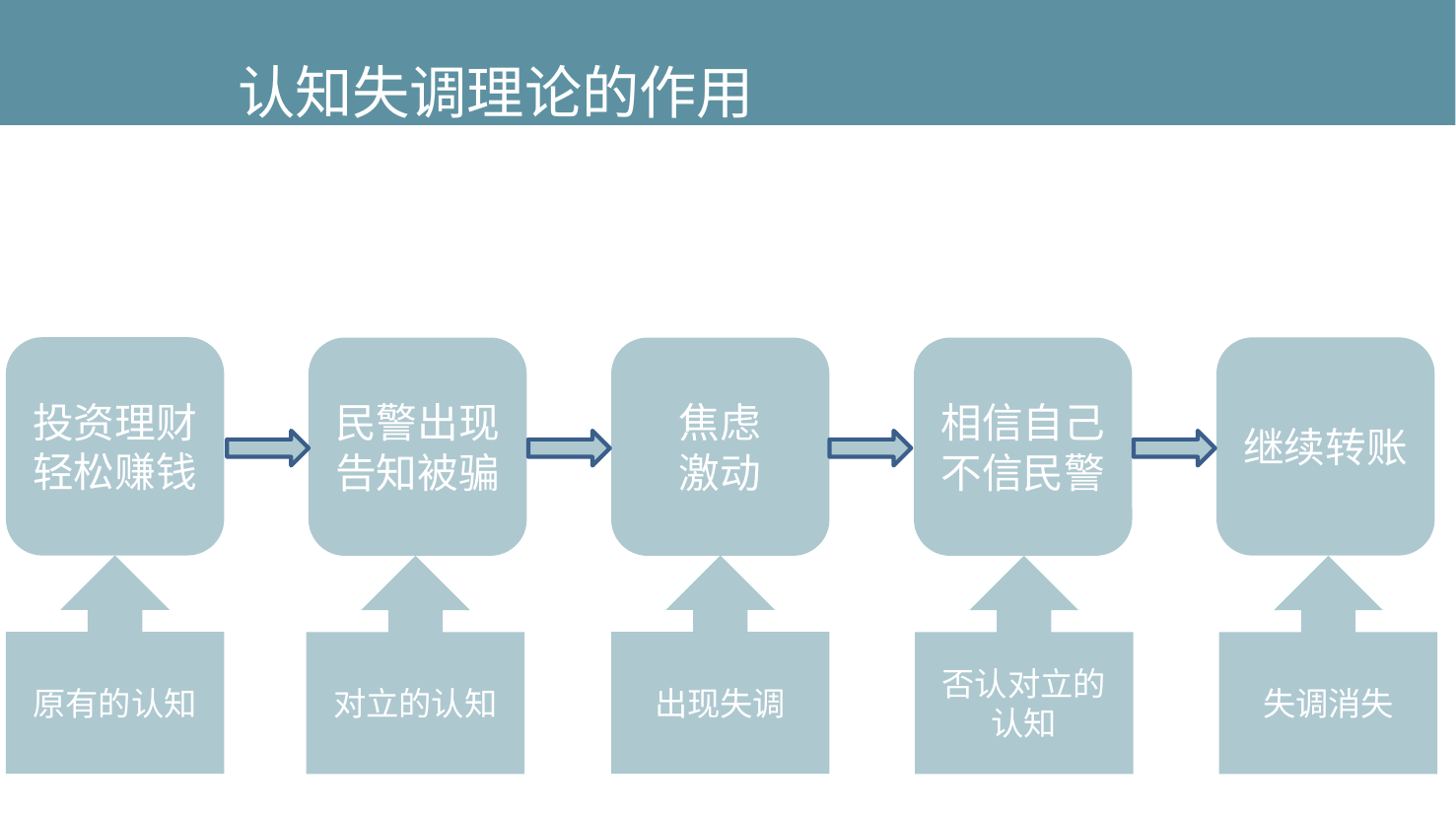

此处添加标题

认知失调理论的作用
03
03
03
投资理财轻松赚钱
继续转账
民警出现告知被骗
焦虑
激动
相信自己不信民警

原有的认知
出现失调
对立的认知
否认对立的认知
失调消失